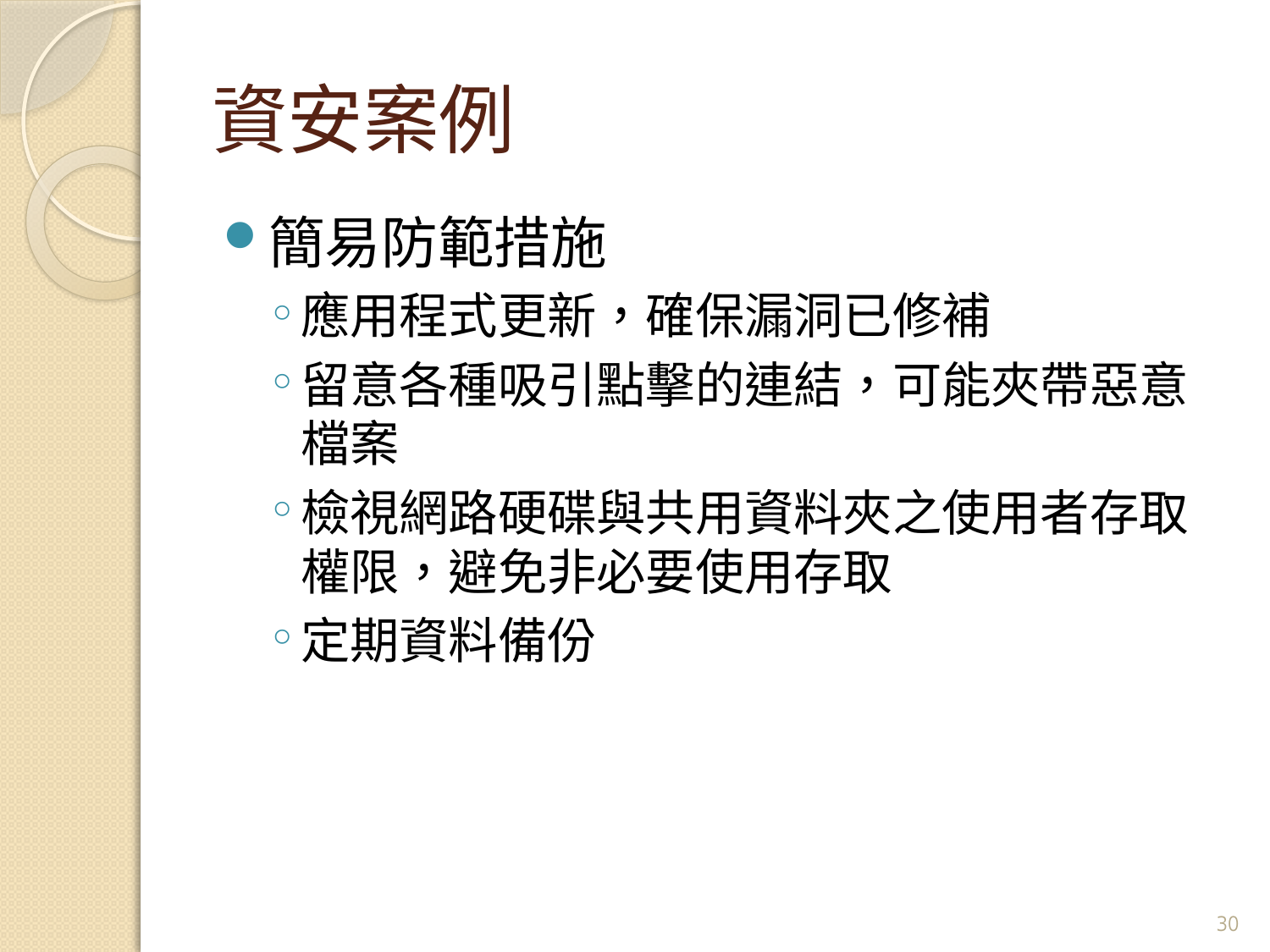

# 資安案例
簡易防範措施
應用程式更新，確保漏洞已修補
留意各種吸引點擊的連結，可能夾帶惡意檔案
檢視網路硬碟與共用資料夾之使用者存取權限，避免非必要使用存取
定期資料備份
30